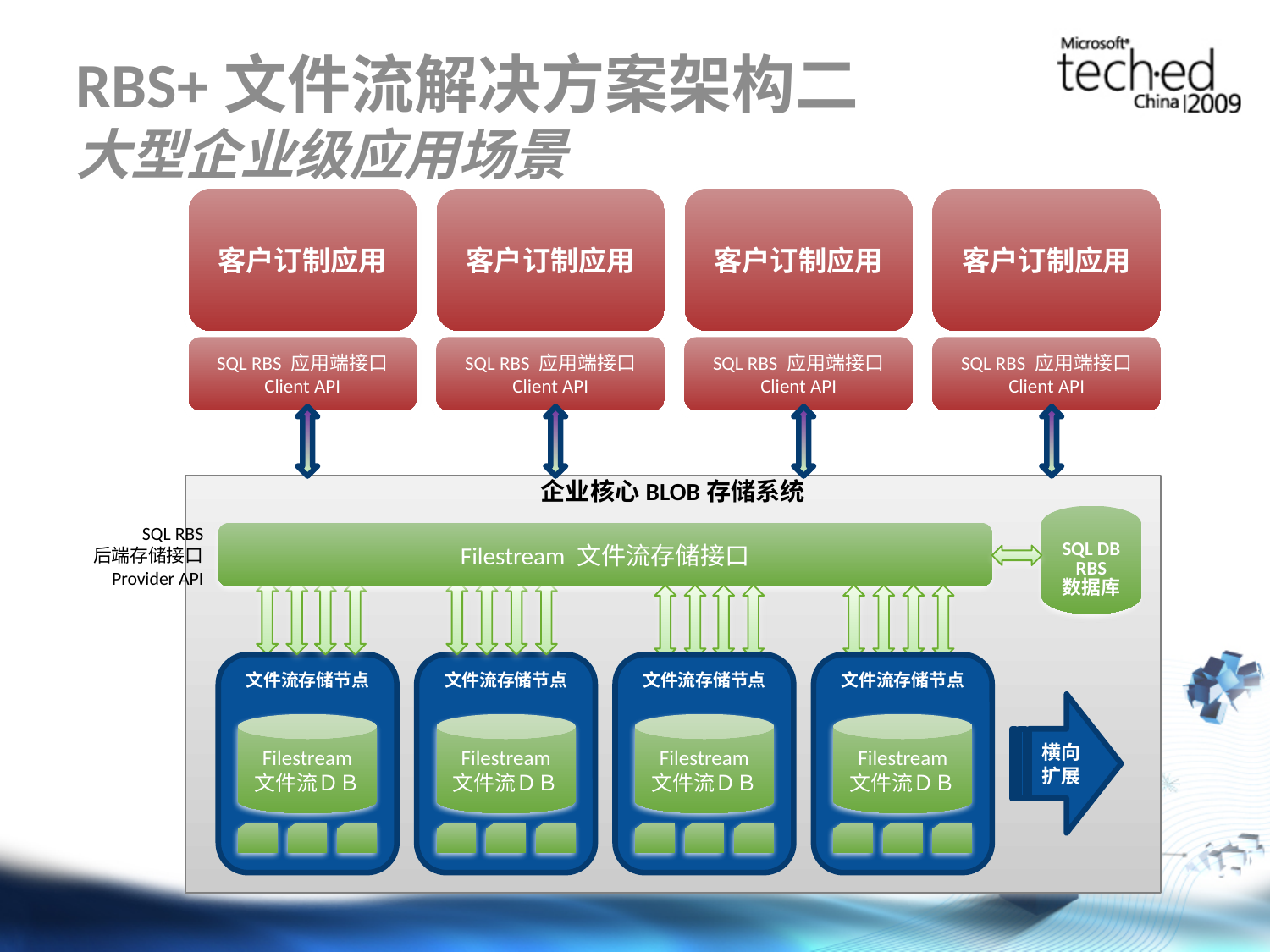

# RBS+文件流解决方案架构二 大型企业级应用场景
客户订制应用
SQL RBS 应用端接口
Client API

客户订制应用
客户订制应用
SQL RBS 应用端接口
Client API

客户订制应用
SQL RBS 应用端接口
Client API

SQL RBS 应用端接口
Client API

企业核心BLOB存储系统
SQL DB
RBS
数据库
SQL RBS
后端存储接口
Provider API
Filestream 文件流存储接口

RBS+文件流存储池
文件流存储节点
Filestream
文件流ＤＢ

文件流存储节点
Filestream
文件流ＤＢ

文件流存储节点
Filestream
文件流ＤＢ

文件流存储节点
Filestream
文件流ＤＢ

横向扩展